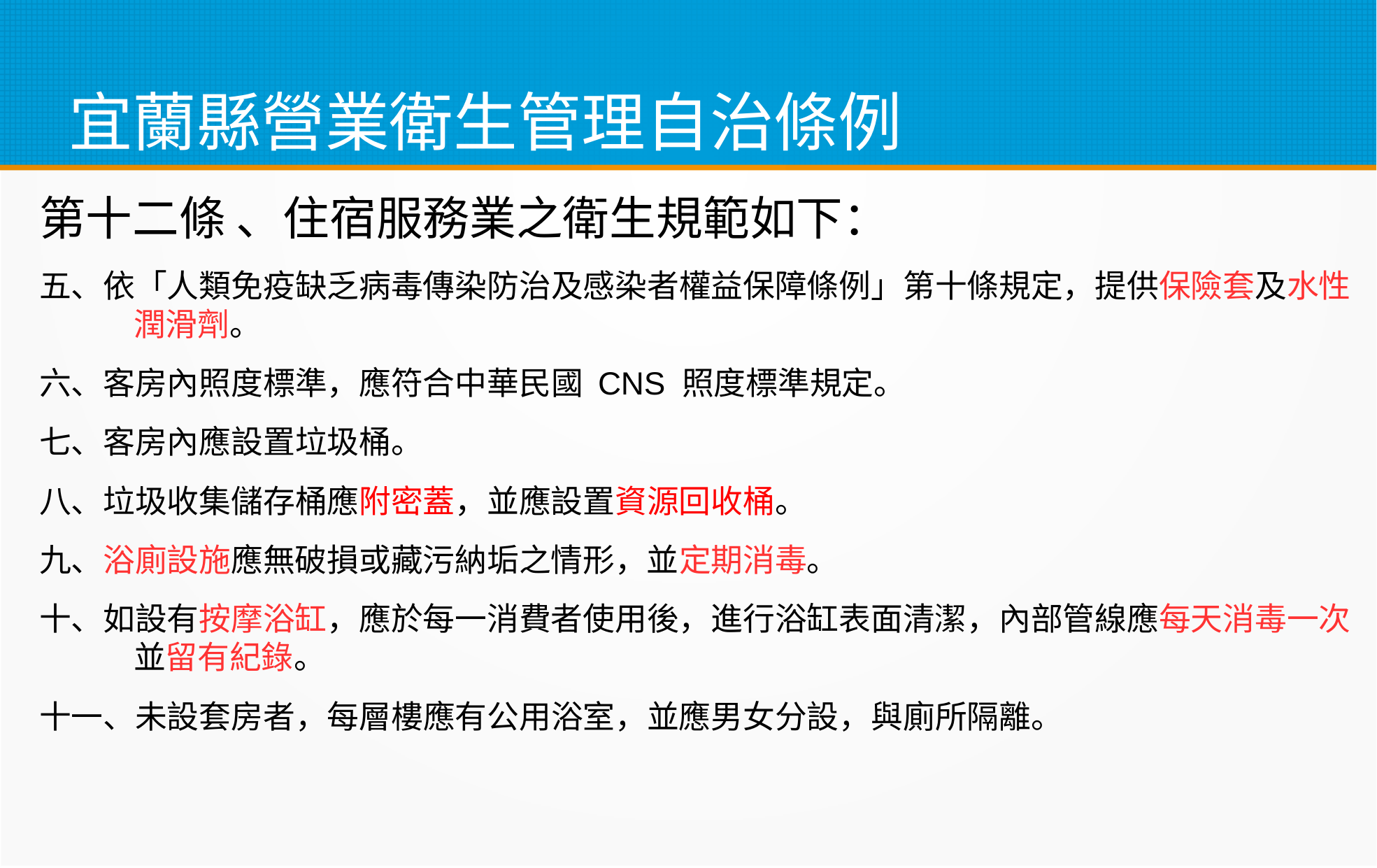

宜蘭縣營業衛生管理自治條例
第十二條 、住宿服務業之衛生規範如下：
五、依「人類免疫缺乏病毒傳染防治及感染者權益保障條例」第十條規定，提供保險套及水性         潤滑劑。
六、客房內照度標準，應符合中華民國 CNS 照度標準規定。
七、客房內應設置垃圾桶。
八、垃圾收集儲存桶應附密蓋，並應設置資源回收桶。
九、浴廁設施應無破損或藏污納垢之情形，並定期消毒。
十、如設有按摩浴缸，應於每一消費者使用後，進行浴缸表面清潔，內部管線應每天消毒一次         並留有紀錄。
十一、未設套房者，每層樓應有公用浴室，並應男女分設，與廁所隔離。